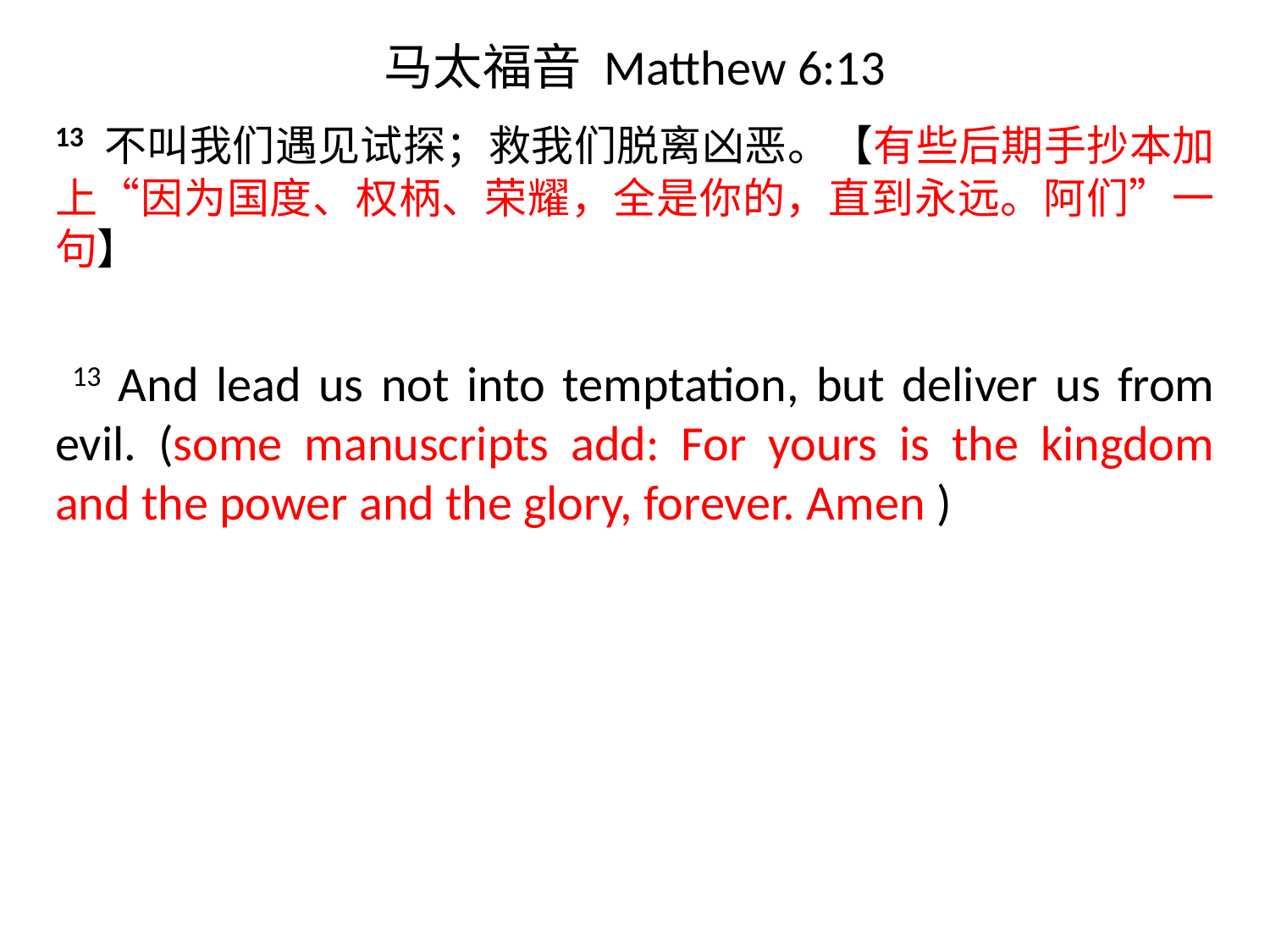

# 马太福音 Matthew 6:13
13 不叫我们遇见试探；救我们脱离凶恶。【有些后期手抄本加上“因为国度、权柄、荣耀，全是你的，直到永远。阿们”一句】

 13 And lead us not into temptation, but deliver us from evil. (some manuscripts add: For yours is the kingdom and the power and the glory, forever. Amen )